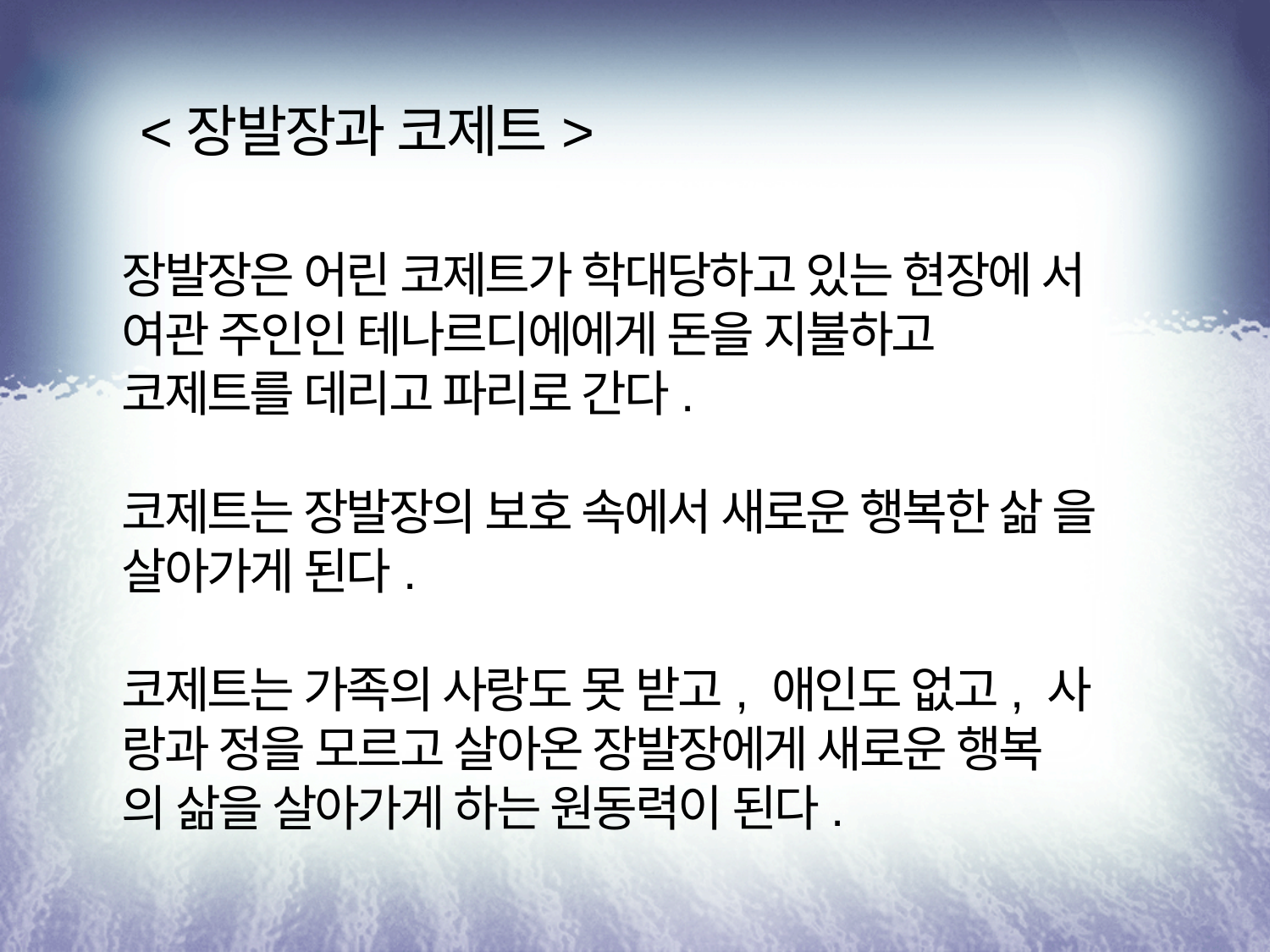

<장발장과 코제트>
장발장은 어린 코제트가 학대당하고 있는 현장에 서 여관 주인인 테나르디에에게 돈을 지불하고
코제트를 데리고 파리로 간다.

코제트는 장발장의 보호 속에서 새로운 행복한 삶 을 살아가게 된다.

코제트는 가족의 사랑도 못 받고, 애인도 없고, 사 랑과 정을 모르고 살아온 장발장에게 새로운 행복
의 삶을 살아가게 하는 원동력이 된다.